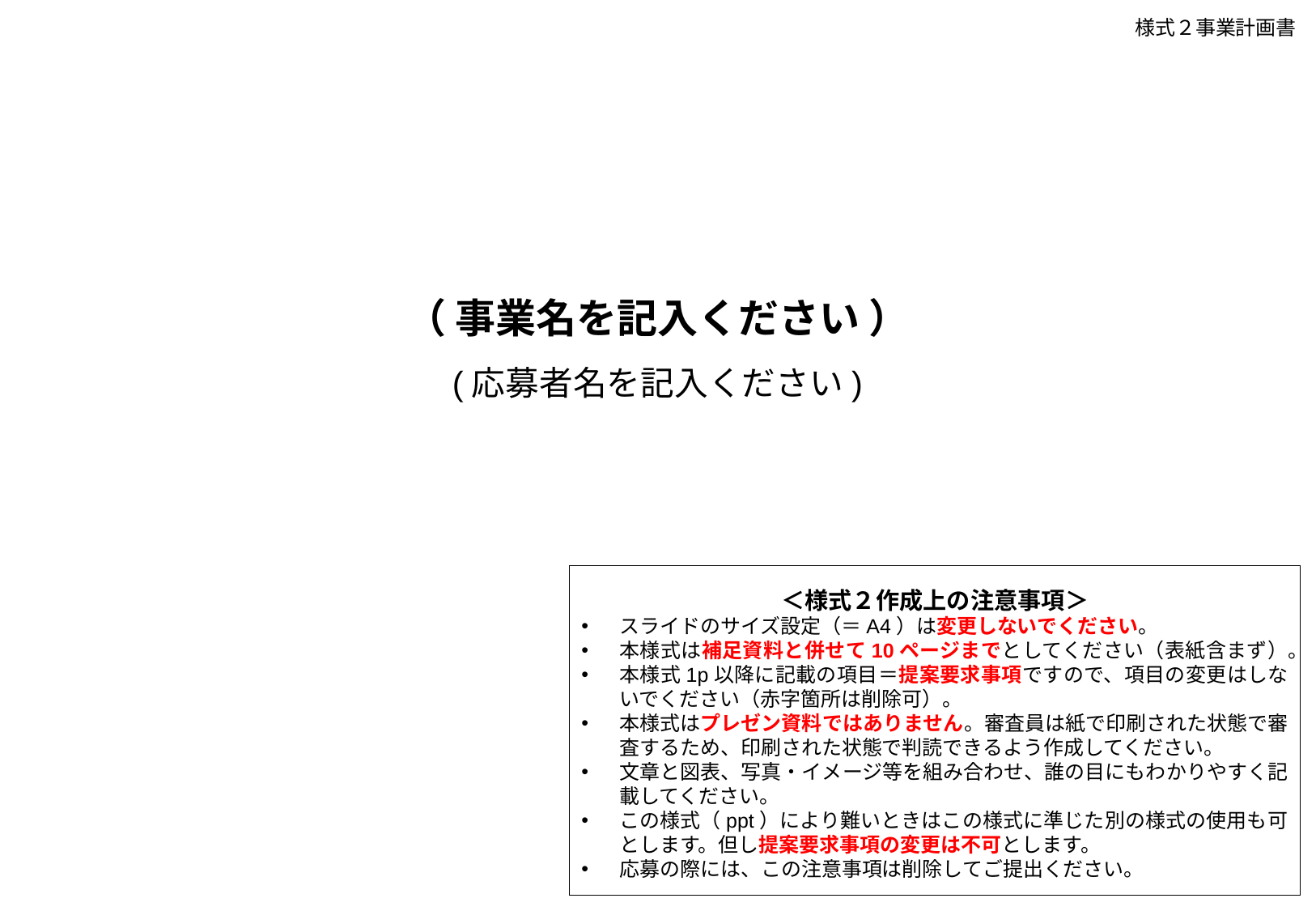

# （ 事業名を記入ください ） (応募者名を記入ください)
＜様式２作成上の注意事項＞
スライドのサイズ設定（＝A4）は変更しないでください。
本様式は補足資料と併せて10ページまでとしてください（表紙含まず）。
本様式1p以降に記載の項目＝提案要求事項ですので、項目の変更はしないでください（赤字箇所は削除可）。
本様式はプレゼン資料ではありません。審査員は紙で印刷された状態で審査するため、印刷された状態で判読できるよう作成してください。
文章と図表、写真・イメージ等を組み合わせ、誰の目にもわかりやすく記載してください。
この様式（ppt）により難いときはこの様式に準じた別の様式の使用も可とします。但し提案要求事項の変更は不可とします。
応募の際には、この注意事項は削除してご提出ください。